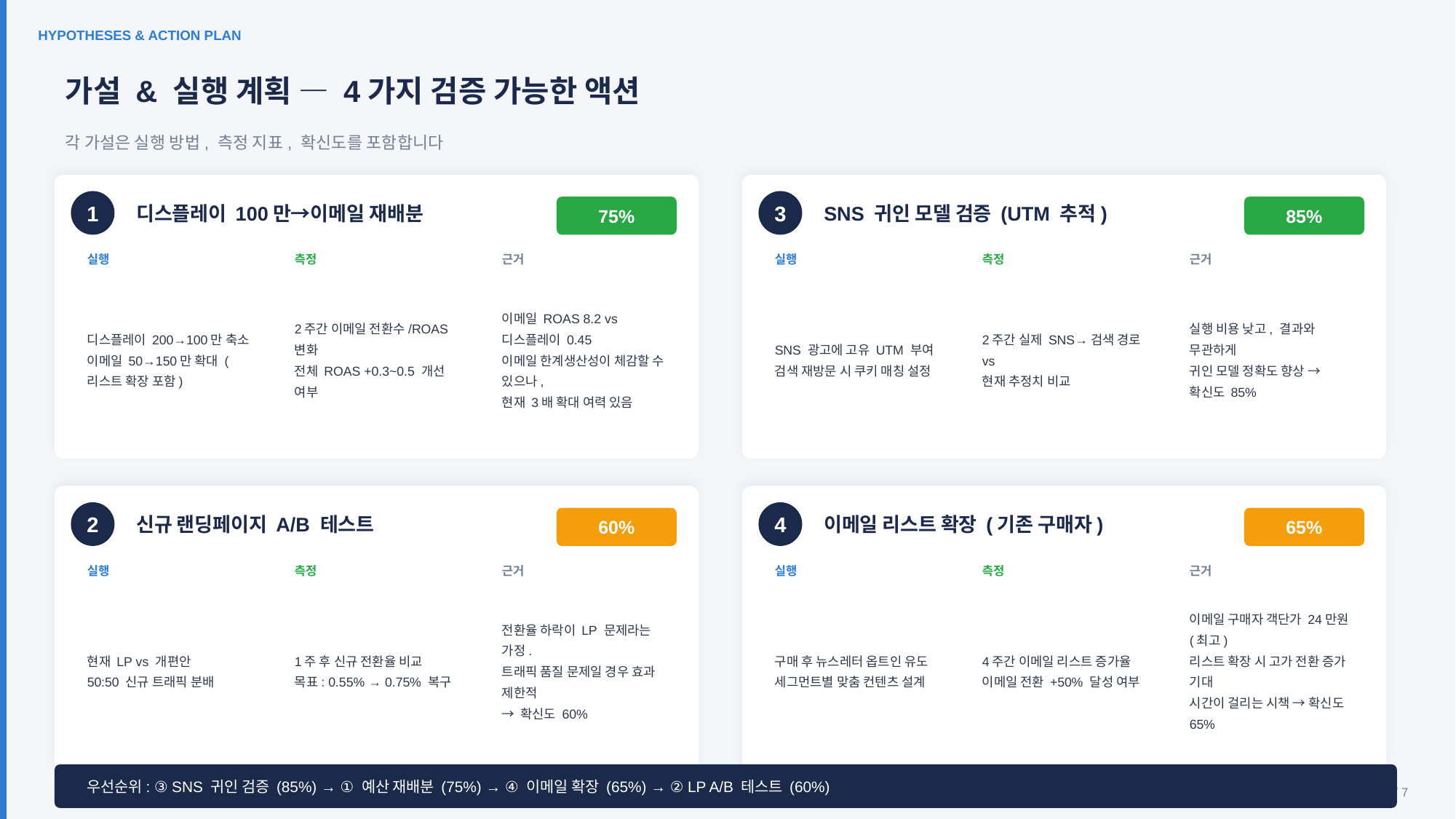

HYPOTHESES & ACTION PLAN
가설 & 실행 계획 — 4가지 검증 가능한 액션
각 가설은 실행 방법, 측정 지표, 확신도를 포함합니다

1
디스플레이 100만→이메일 재배분

3
SNS 귀인 모델 검증 (UTM 추적)

75%

85%
실행
측정
근거
실행
측정
근거
디스플레이 200→100만 축소
이메일 50→150만 확대 (리스트 확장 포함)
2주간 이메일 전환수/ROAS 변화
전체 ROAS +0.3~0.5 개선 여부
이메일 ROAS 8.2 vs 디스플레이 0.45
이메일 한계생산성이 체감할 수 있으나,
현재 3배 확대 여력 있음
SNS 광고에 고유 UTM 부여
검색 재방문 시 쿠키 매칭 설정
2주간 실제 SNS→검색 경로 vs
현재 추정치 비교
실행 비용 낮고, 결과와 무관하게
귀인 모델 정확도 향상 → 확신도 85%

2
신규 랜딩페이지 A/B 테스트

4
이메일 리스트 확장 (기존 구매자)

60%

65%
실행
측정
근거
실행
측정
근거
현재 LP vs 개편안
50:50 신규 트래픽 분배
1주 후 신규 전환율 비교
목표: 0.55% → 0.75% 복구
전환율 하락이 LP 문제라는 가정.
트래픽 품질 문제일 경우 효과 제한적
→ 확신도 60%
구매 후 뉴스레터 옵트인 유도
세그먼트별 맞춤 컨텐츠 설계
4주간 이메일 리스트 증가율
이메일 전환 +50% 달성 여부
이메일 구매자 객단가 24만원 (최고)
리스트 확장 시 고가 전환 증가 기대
시간이 걸리는 시책 → 확신도 65%

우선순위: ③ SNS 귀인 검증 (85%) → ① 예산 재배분 (75%) → ④ 이메일 확장 (65%) → ② LP A/B 테스트 (60%)
7 / 7